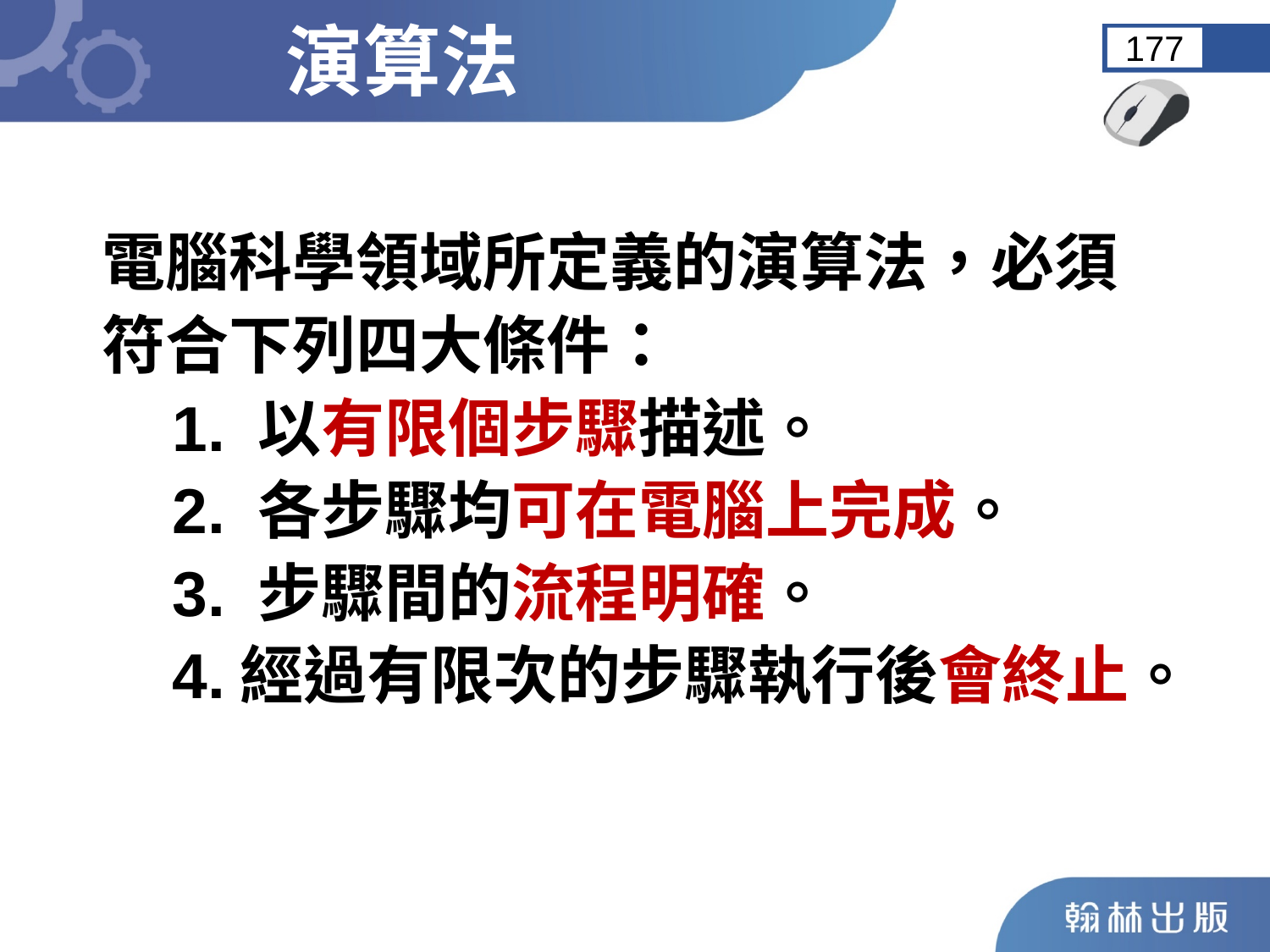

演算法

177
電腦科學領域所定義的演算法，必須
符合下列四大條件：
    1. 以有限個步驟描述。
    2. 各步驟均可在電腦上完成。
    3. 步驟間的流程明確。
    4.經過有限次的步驟執行後會終止。